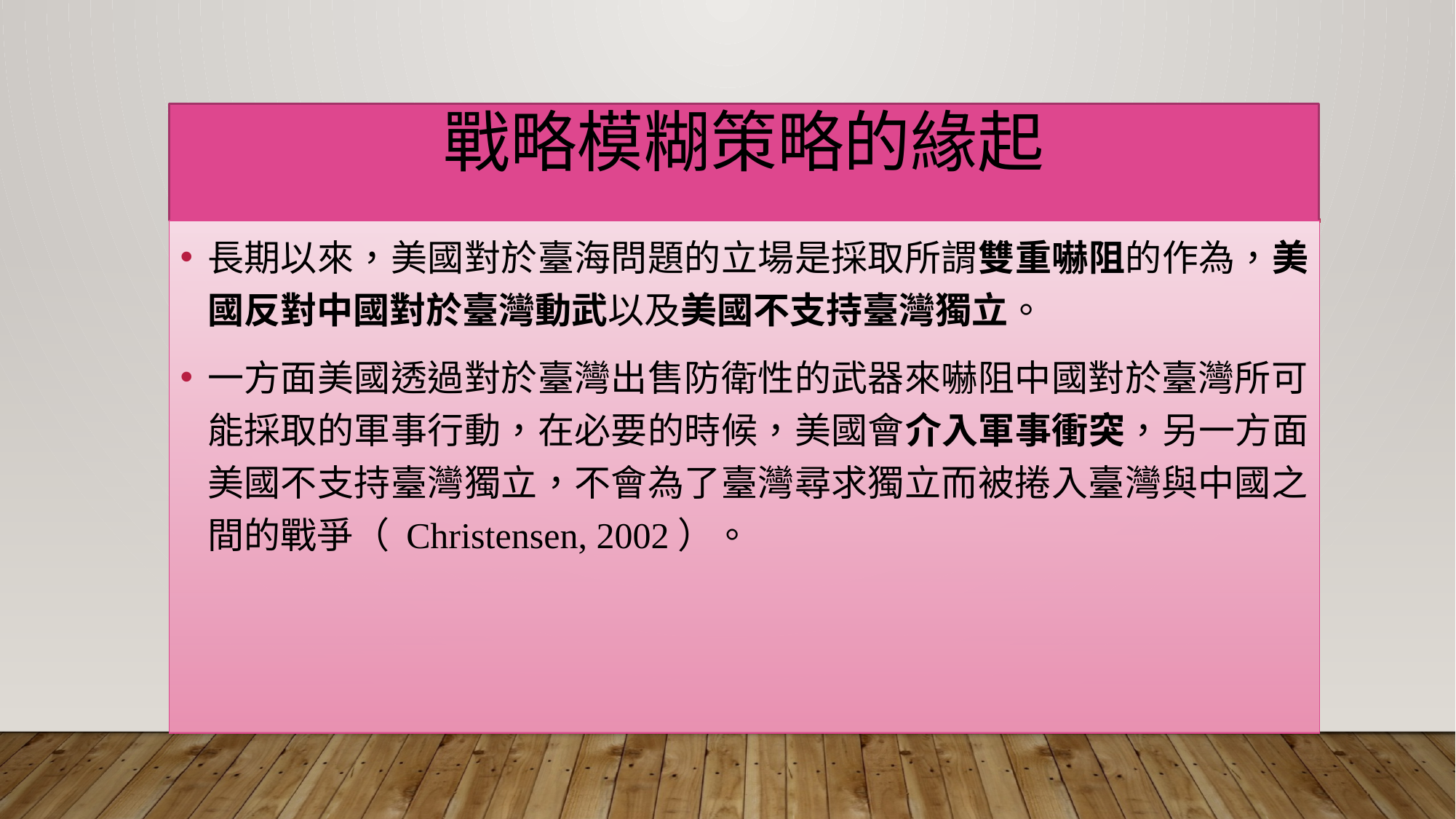

# 戰略模糊策略的緣起
長期以來，美國對於臺海問題的立場是採取所謂雙重嚇阻的作為，美國反對中國對於臺灣動武以及美國不支持臺灣獨立。
一方面美國透過對於臺灣出售防衛性的武器來嚇阻中國對於臺灣所可能採取的軍事行動，在必要的時候，美國會介入軍事衝突，另一方面美國不支持臺灣獨立，不會為了臺灣尋求獨立而被捲入臺灣與中國之間的戰爭（ Christensen, 2002）。